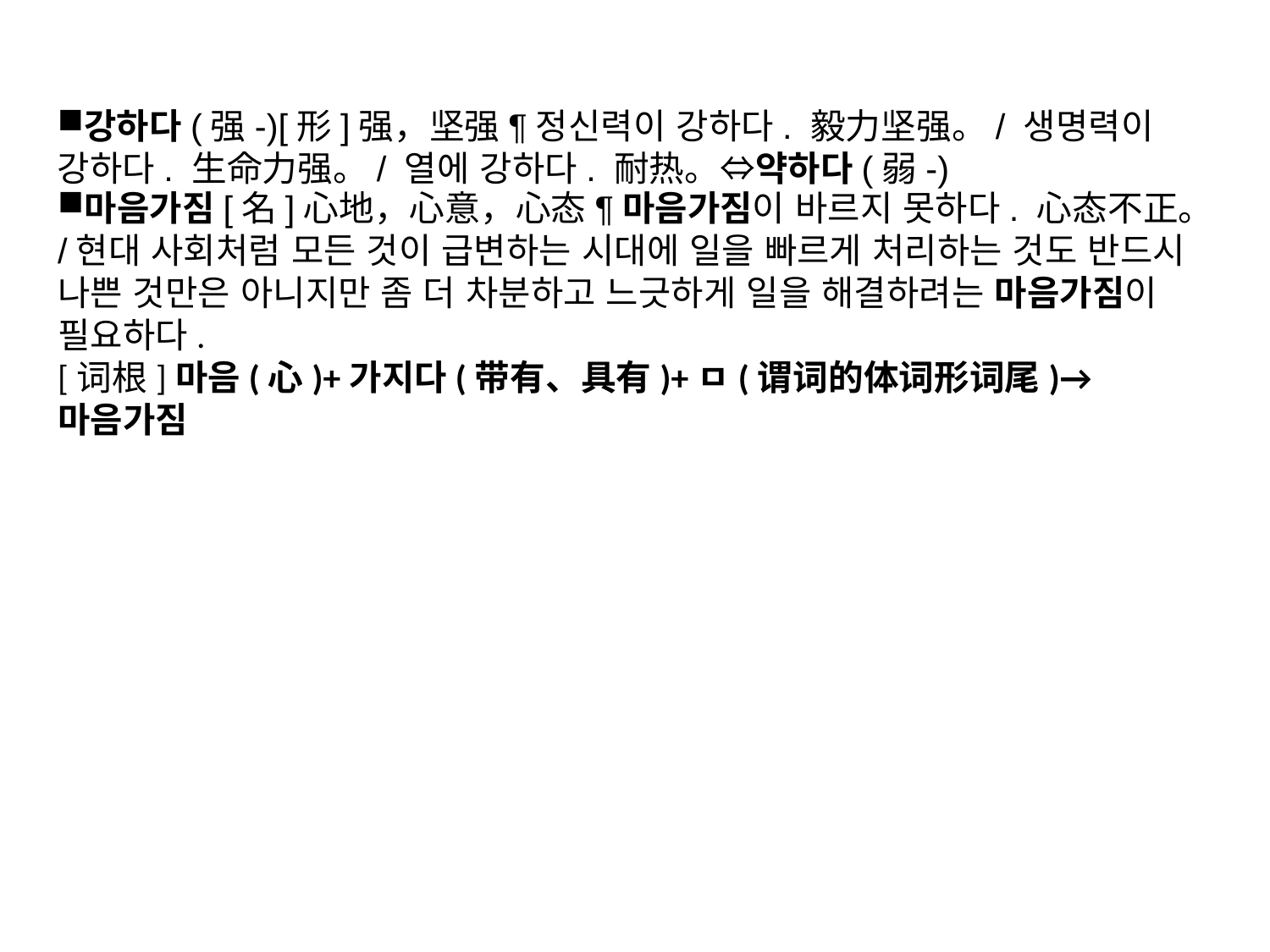

강하다(强-)[形]强，坚强¶정신력이 강하다. 毅力坚强。/ 생명력이 강하다. 生命力强。/ 열에 강하다. 耐热。⇔약하다(弱-)
마음가짐[名]心地，心意，心态¶마음가짐이 바르지 못하다. 心态不正。/현대 사회처럼 모든 것이 급변하는 시대에 일을 빠르게 처리하는 것도 반드시 나쁜 것만은 아니지만 좀 더 차분하고 느긋하게 일을 해결하려는 마음가짐이 필요하다.
[词根]마음(心)+가지다(带有、具有)+ㅁ(谓词的体词形词尾)→마음가짐